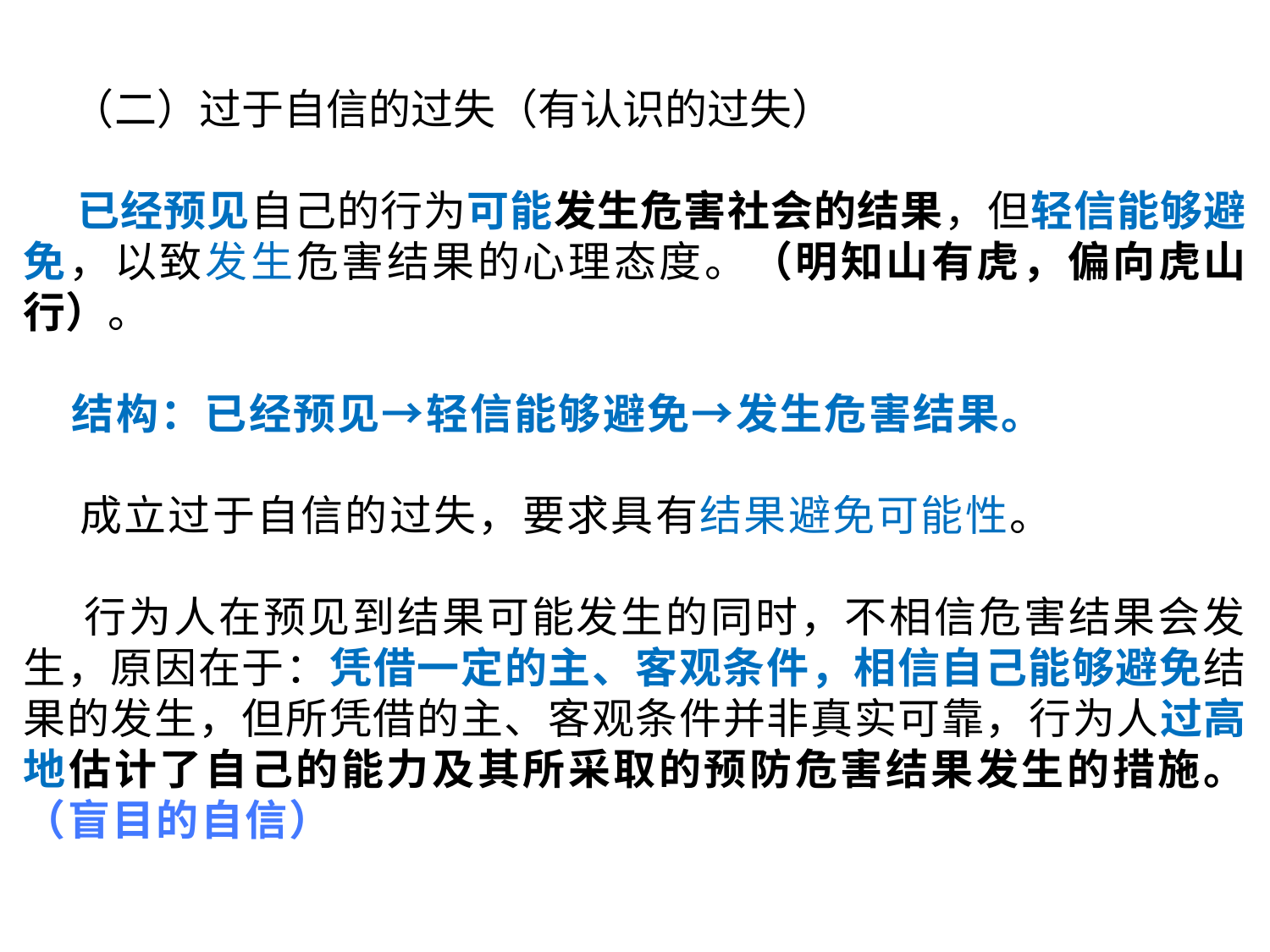

（二）过于自信的过失（有认识的过失）

    已经预见自己的行为可能发生危害社会的结果，但轻信能够避免，以致发生危害结果的心理态度。（明知山有虎，偏向虎山行）。

    结构：已经预见→轻信能够避免→发生危害结果。

    成立过于自信的过失，要求具有结果避免可能性。

    行为人在预见到结果可能发生的同时，不相信危害结果会发生，原因在于：凭借一定的主、客观条件，相信自己能够避免结果的发生，但所凭借的主、客观条件并非真实可靠，行为人过高地估计了自己的能力及其所采取的预防危害结果发生的措施。（盲目的自信）